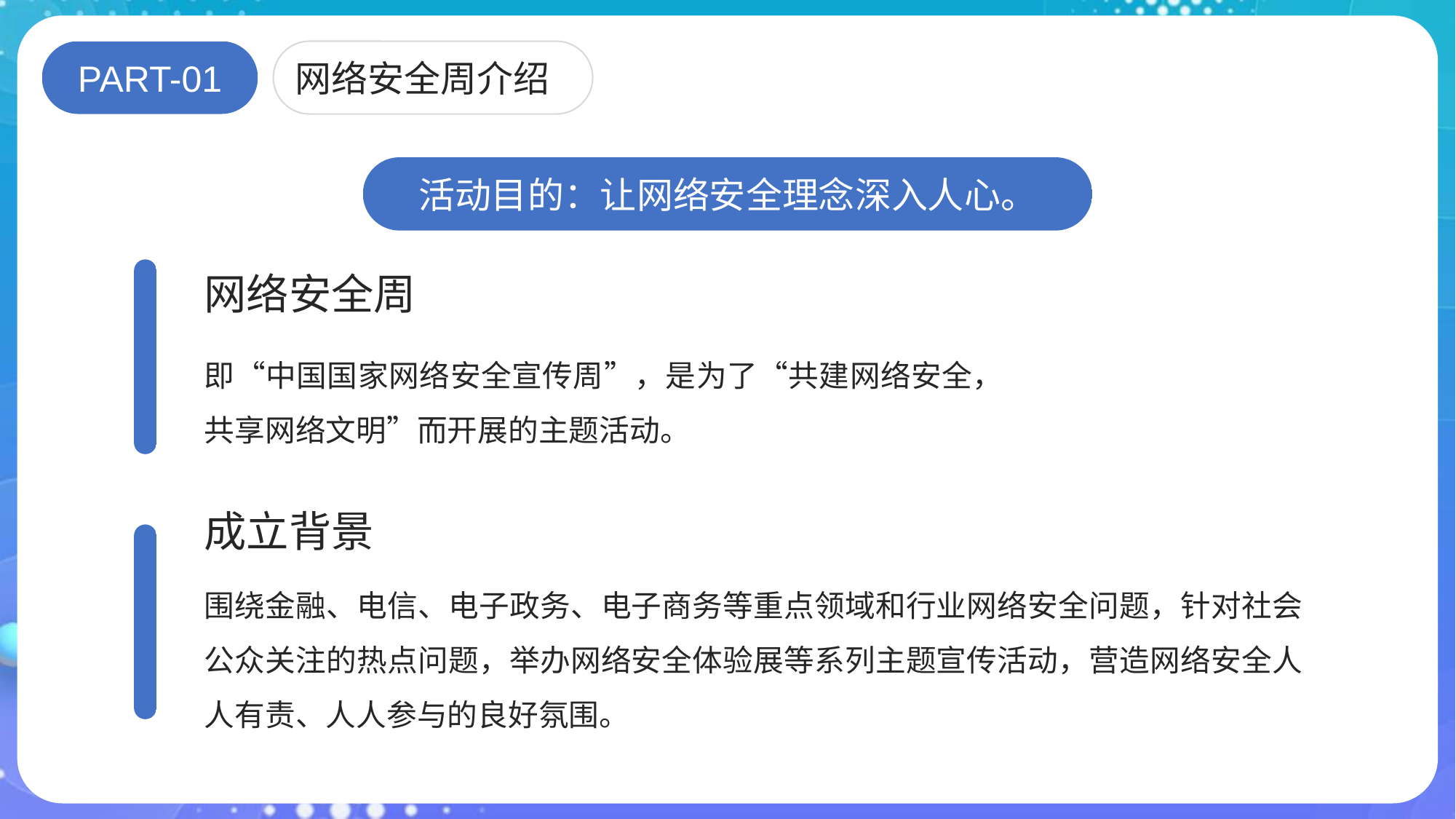

PART-01
网络安全周介绍
活动目的：让网络安全理念深入人心。

网络安全周
即“中国国家网络安全宣传周”，是为了“共建网络安全，共享网络文明”而开展的主题活动。
成立背景

围绕金融、电信、电子政务、电子商务等重点领域和行业网络安全问题，针对社会公众关注的热点问题，举办网络安全体验展等系列主题宣传活动，营造网络安全人人有责、人人参与的良好氛围。